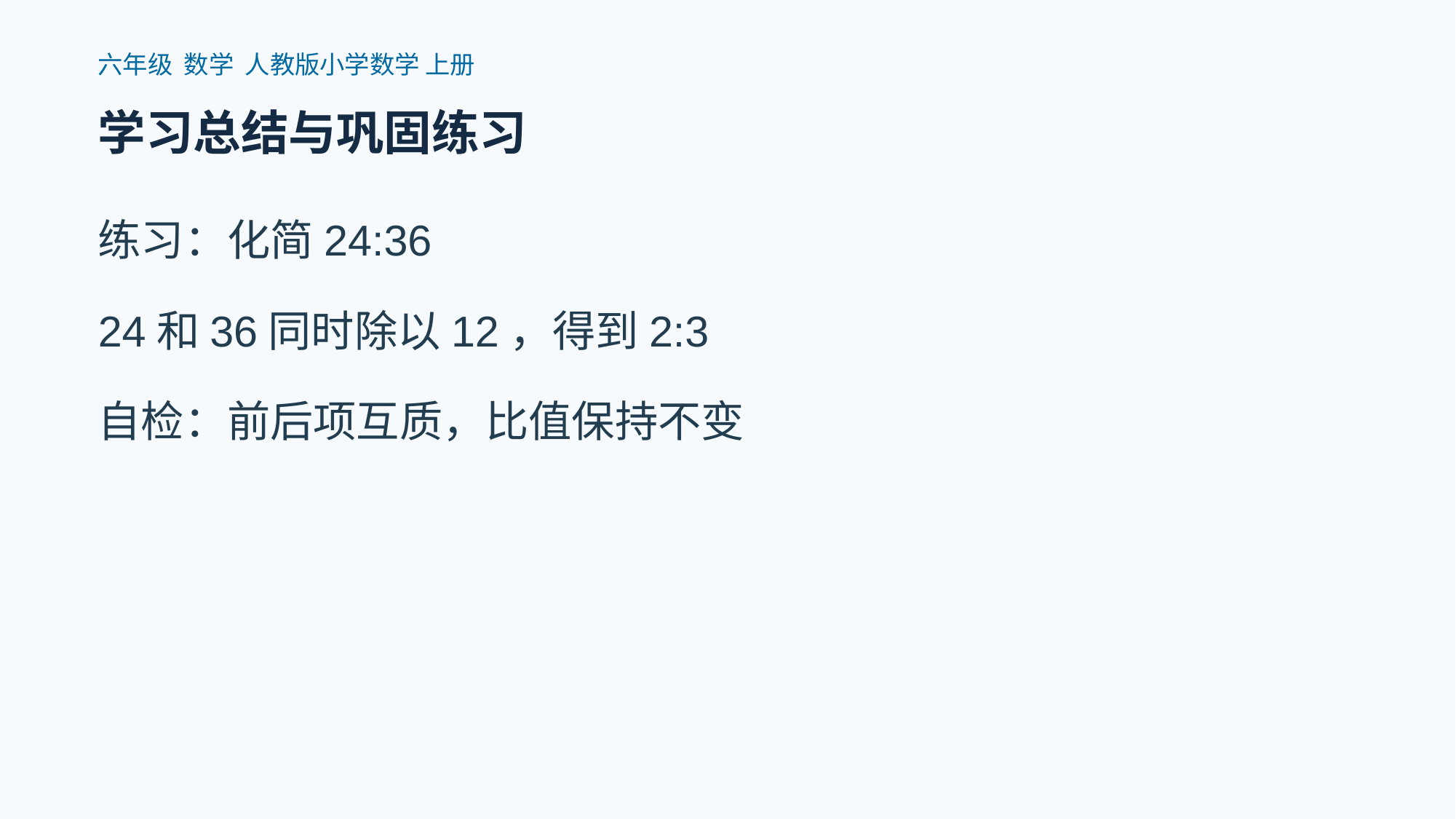

六年级  数学  人教版小学数学 上册
学习总结与巩固练习
练习：化简24:36
24和36同时除以12，得到2:3
自检：前后项互质，比值保持不变